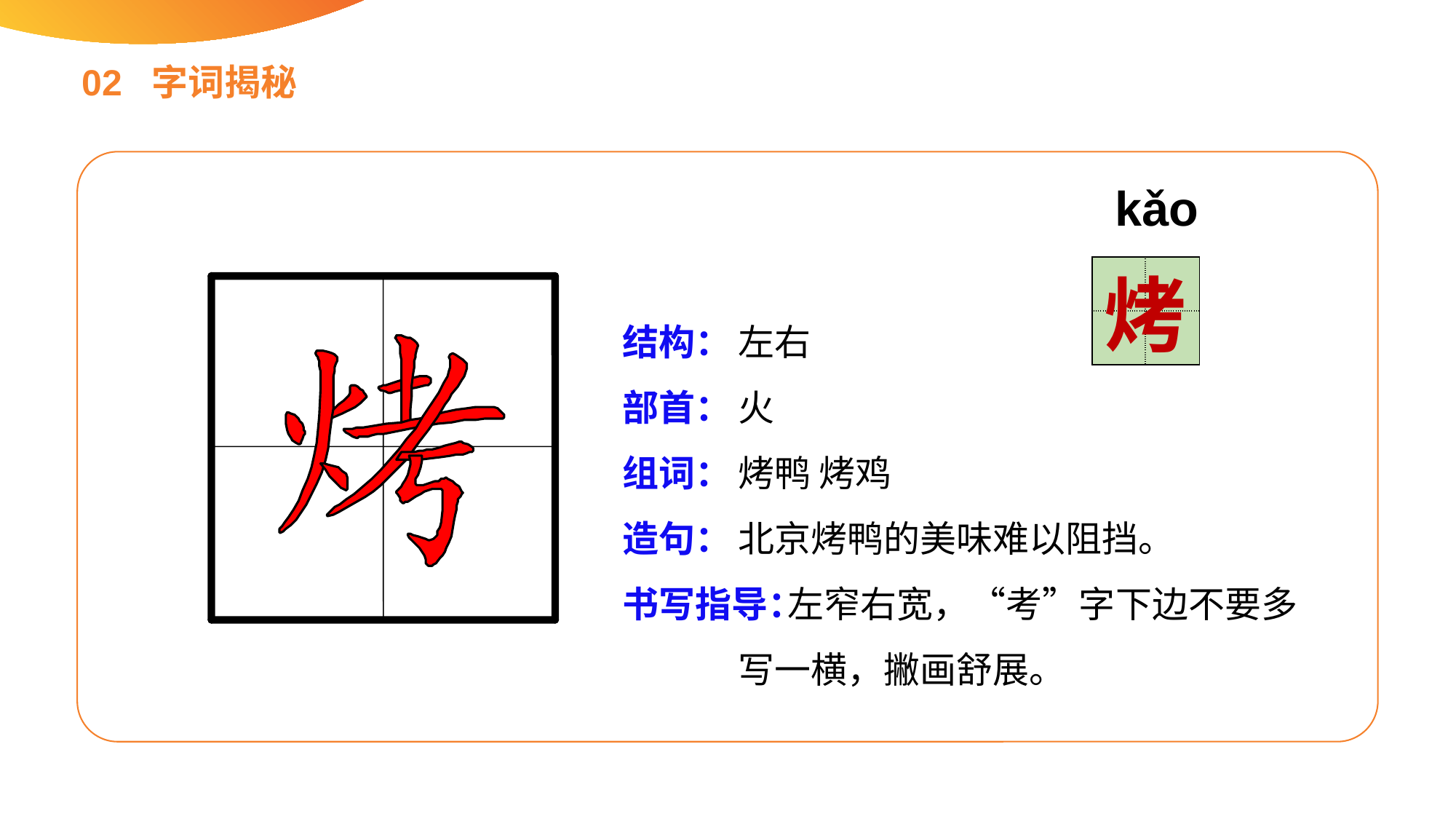

02  字词揭秘
kǎo
|  |  |
| --- | --- |
|  |  |
烤

结构：
部首：
组词：
造句：
书写指导：

左右
火
烤鸭 烤鸡
北京烤鸭的美味难以阻挡。
     左窄右宽，“考”字下边不要多写一横，撇画舒展。